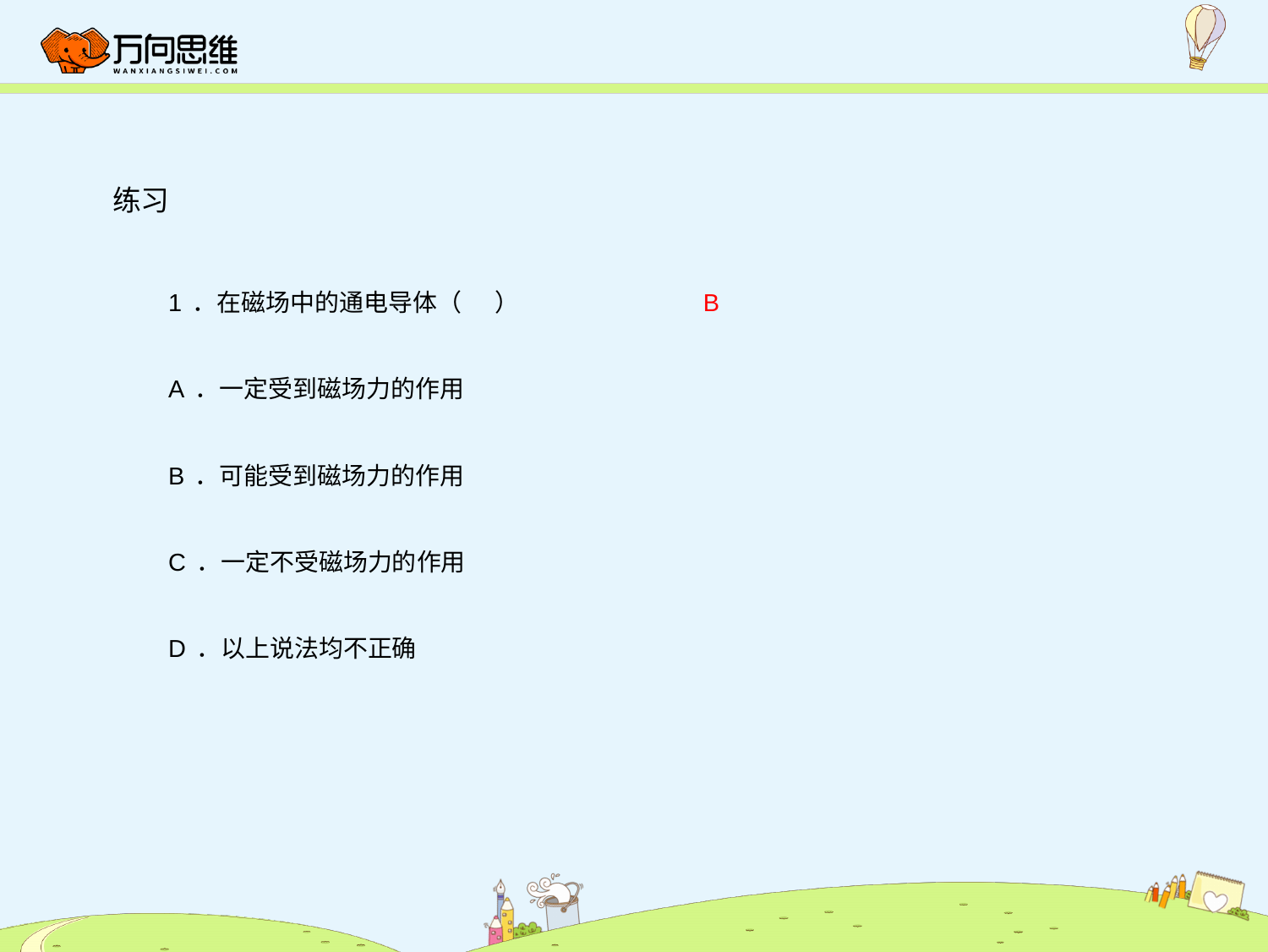

练习
B
1．在磁场中的通电导体（      ）
A．一定受到磁场力的作用
B．可能受到磁场力的作用
C．一定不受磁场力的作用
D．以上说法均不正确